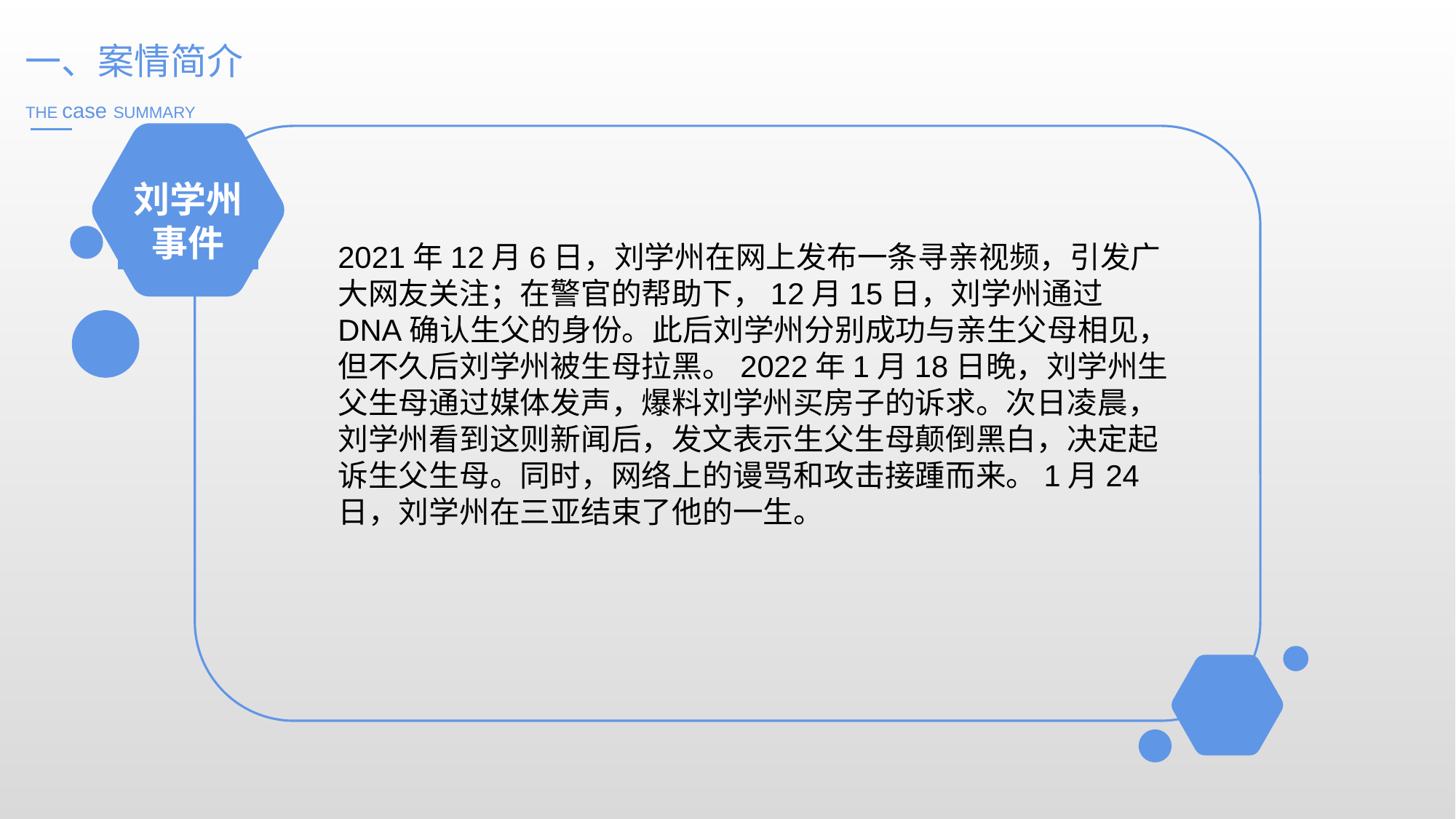

一、案情简介
THE case SUMMARY

刘学州事件

2021年12月6日，刘学州在网上发布一条寻亲视频，引发广大网友关注；在警官的帮助下，12月15日，刘学州通过DNA确认生父的身份。此后刘学州分别成功与亲生父母相见，但不久后刘学州被生母拉黑。2022年1月18日晚，刘学州生父生母通过媒体发声，爆料刘学州买房子的诉求。次日凌晨，刘学州看到这则新闻后，发文表示生父生母颠倒黑白，决定起诉生父生母。同时，网络上的谩骂和攻击接踵而来。1月24日，刘学州在三亚结束了他的一生。